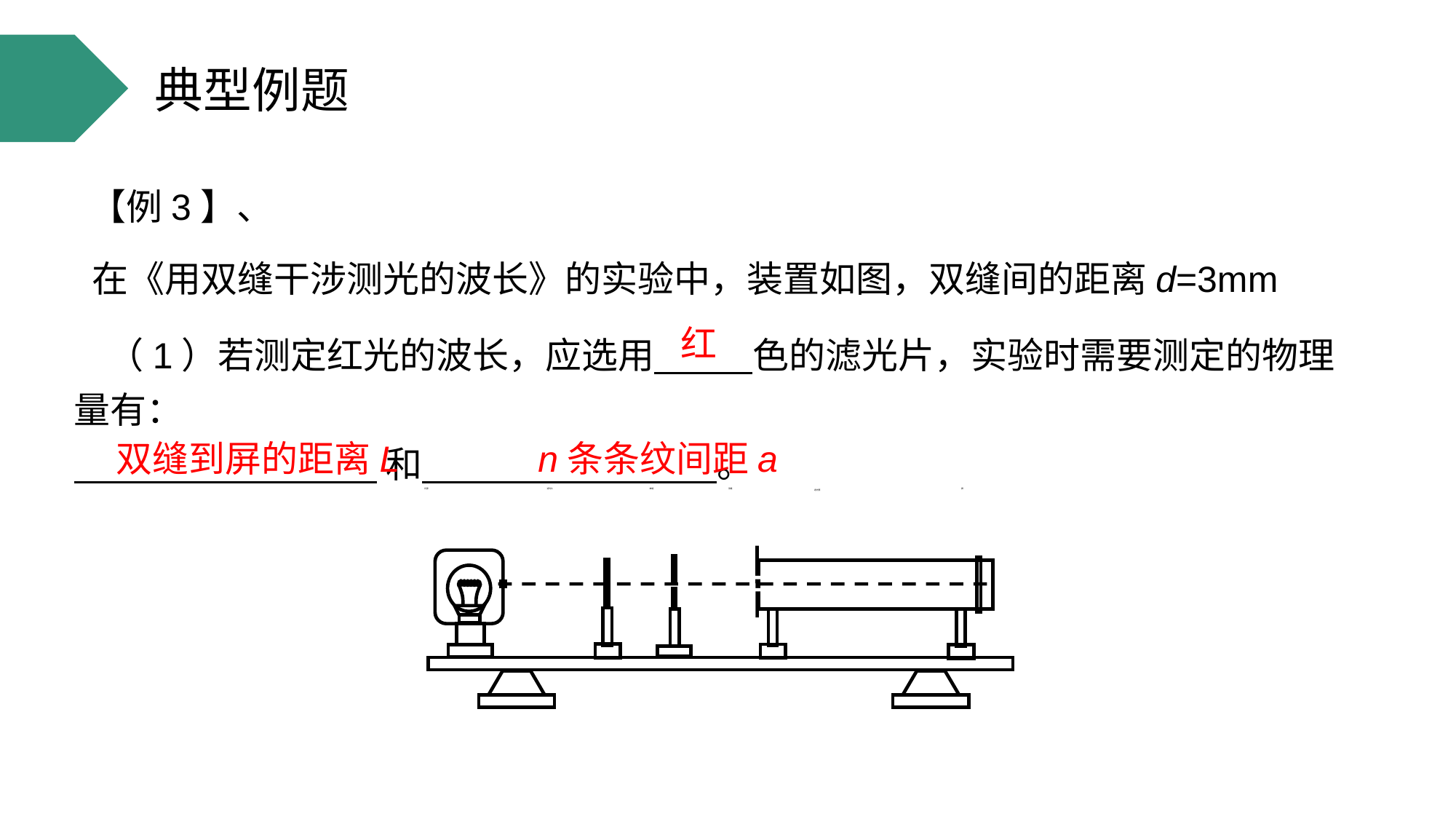

典型例题
【例3】、
       在《用双缝干涉测光的波长》的实验中，装置如图，双缝间的距离d=3mm
红
   （1）若测定红光的波长，应选用            色的滤光片，实验时需要测定的物理量有：
                                     和                                    。
n条条纹间距a
双缝到屏的距离L
光源
滤光片
单缝
双缝
屏
遮光筒